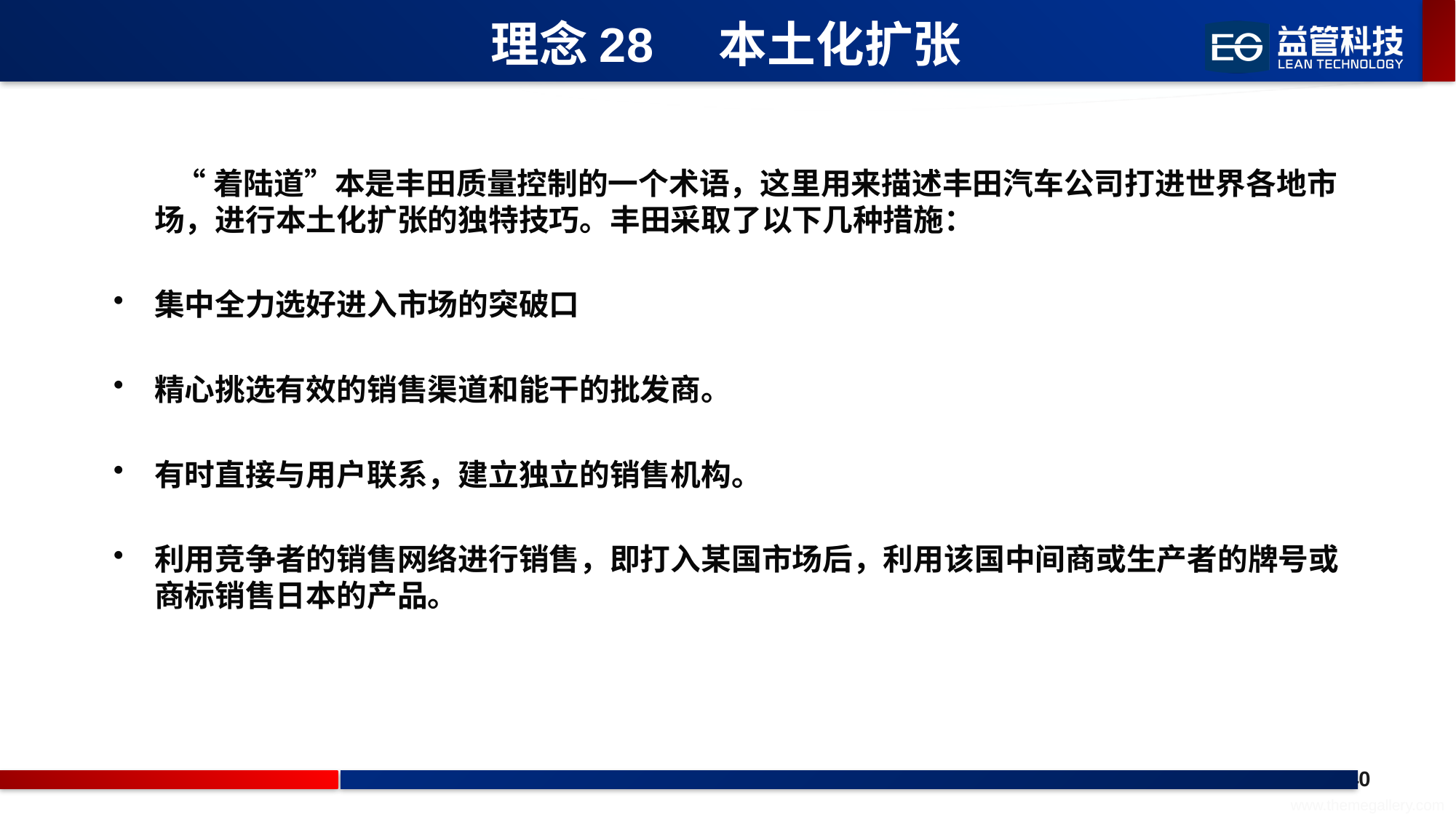

# 理念28    本土化扩张
         “着陆道”本是丰田质量控制的一个术语，这里用来描述丰田汽车公司打进世界各地市场，进行本土化扩张的独特技巧。丰田采取了以下几种措施：

集中全力选好进入市场的突破口

精心挑选有效的销售渠道和能干的批发商。

有时直接与用户联系，建立独立的销售机构。

利用竞争者的销售网络进行销售，即打入某国市场后，利用该国中间商或生产者的牌号或商标销售日本的产品。